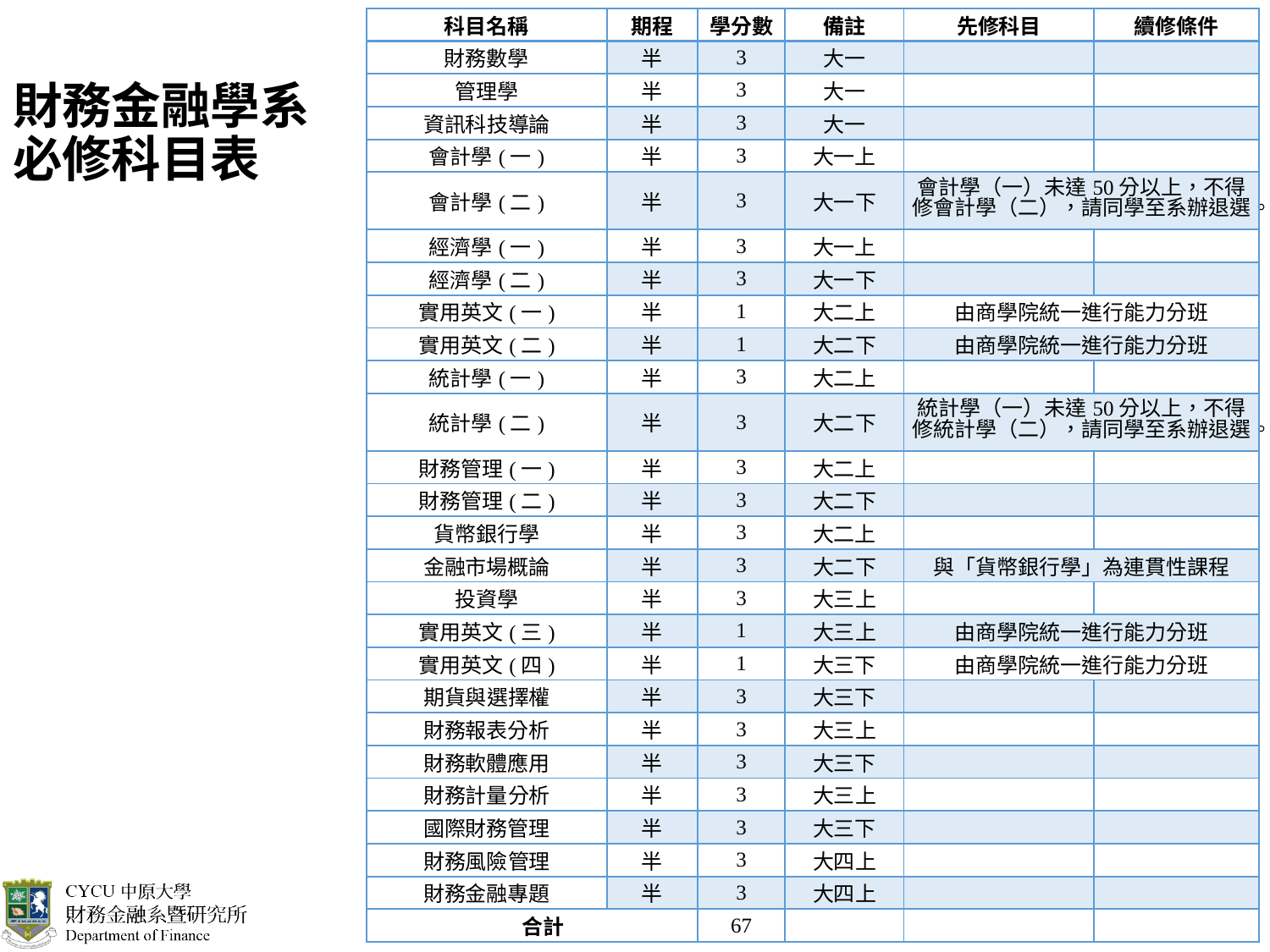

| 科目名稱 | 期程 | 學分數 | 備註 | 先修科目 | 續修條件 |
| --- | --- | --- | --- | --- | --- |
| 財務數學 | 半 | 3 | 大一 |  |  |
| 管理學 | 半 | 3 | 大一 |  |  |
| 資訊科技導論 | 半 | 3 | 大一 |  |  |
| 會計學(一) | 半 | 3 | 大一上 |  |  |
| 會計學(二) | 半 | 3 | 大一下 | 會計學（一）未達50分以上，不得修會計學（二），請同學至系辦退選。 |  |
| 經濟學(一) | 半 | 3 | 大一上 |  |  |
| 經濟學(二) | 半 | 3 | 大一下 |  |  |
| 實用英文(一) | 半 | 1 | 大二上 | 由商學院統一進行能力分班 |  |
| 實用英文(二) | 半 | 1 | 大二下 | 由商學院統一進行能力分班 |  |
| 統計學(一) | 半 | 3 | 大二上 |  |  |
| 統計學(二) | 半 | 3 | 大二下 | 統計學（一）未達50分以上，不得修統計學（二），請同學至系辦退選。 |  |
| 財務管理(一) | 半 | 3 | 大二上 |  |  |
| 財務管理(二) | 半 | 3 | 大二下 |  |  |
| 貨幣銀行學 | 半 | 3 | 大二上 |  |  |
| 金融市場概論 | 半 | 3 | 大二下 | 與「貨幣銀行學」為連貫性課程 |  |
| 投資學 | 半 | 3 | 大三上 |  |  |
| 實用英文(三) | 半 | 1 | 大三上 | 由商學院統一進行能力分班 |  |
| 實用英文(四) | 半 | 1 | 大三下 | 由商學院統一進行能力分班 |  |
| 期貨與選擇權 | 半 | 3 | 大三下 |  |  |
| 財務報表分析 | 半 | 3 | 大三上 |  |  |
| 財務軟體應用 | 半 | 3 | 大三下 |  |  |
| 財務計量分析 | 半 | 3 | 大三上 |  |  |
| 國際財務管理 | 半 | 3 | 大三下 |  |  |
| 財務風險管理 | 半 | 3 | 大四上 |  |  |
| 財務金融專題 | 半 | 3 | 大四上 |  |  |
| 合計 |  | 67 |  |  |  |
# 財務金融學系 必修科目表